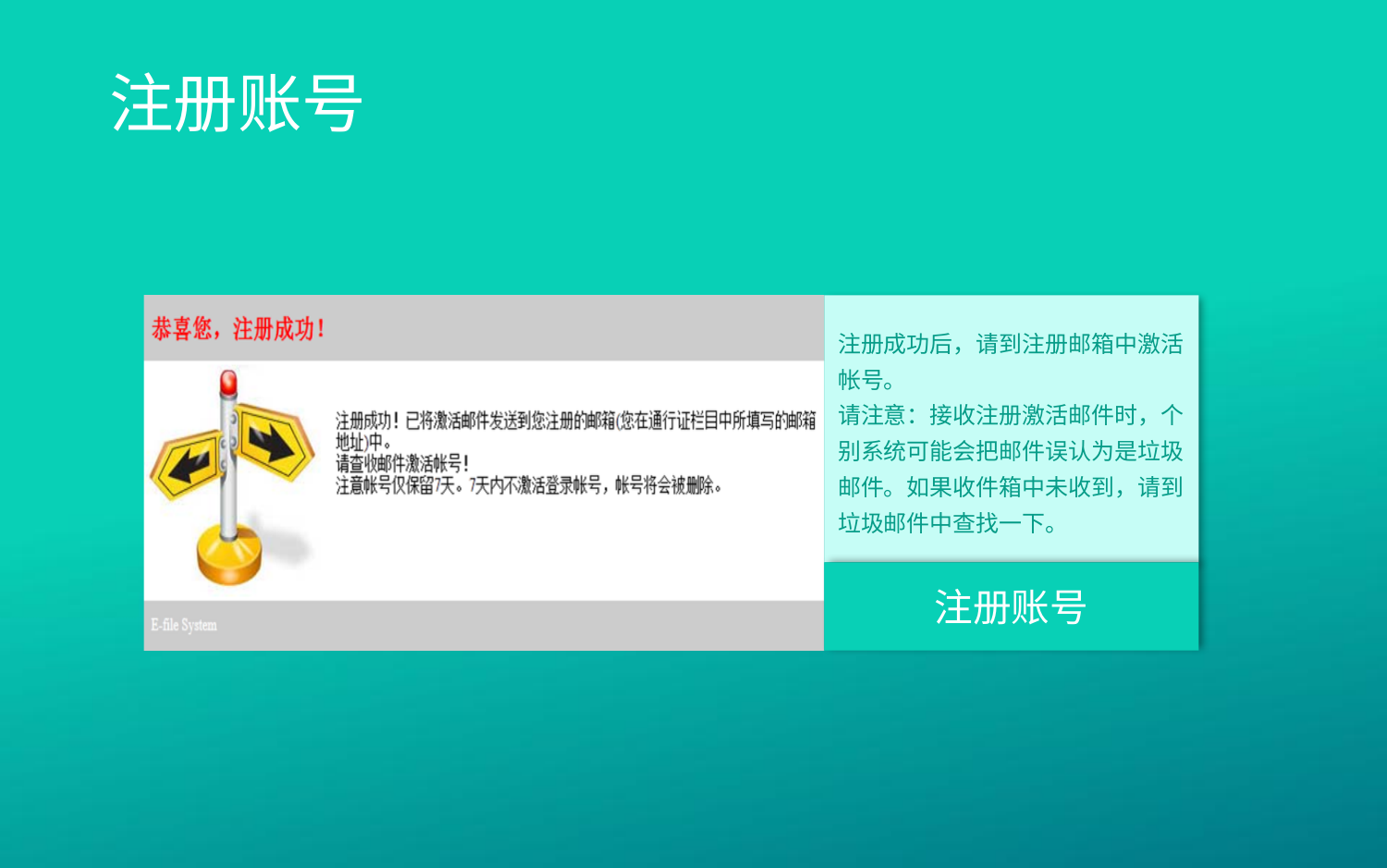

# 注册账号

注册成功后，请到注册邮箱中激活帐号。
请注意：接收注册激活邮件时，个别系统可能会把邮件误认为是垃圾邮件。如果收件箱中未收到，请到垃圾邮件中查找一下。
注册账号